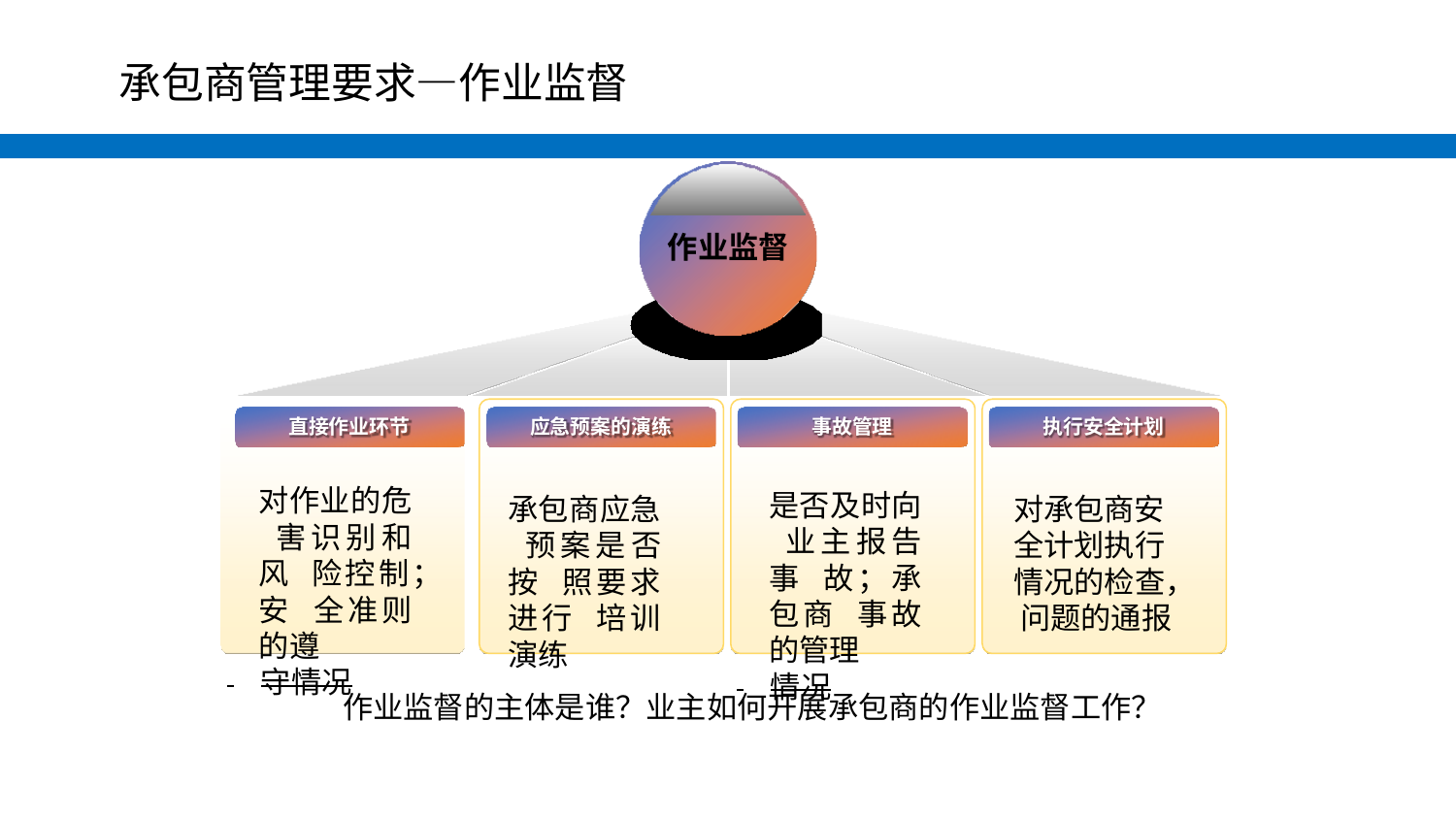

#
承包商管理要求—作业监督

作业监督

直接作业环节
应急预案的演练
事故管理
执行安全计划
对作业的危  害识别和风  险控制；安  全准则的遵
 	守情况
是否及时向  业主报告事  故；承包商  事故的管理
 	情况
承包商应急  预案是否按  照要求进行  培训演练
对承包商安  全计划执行  情况的检查，  问题的通报
作业监督的主体是谁？业主如何开展承包商的作业监督工作？